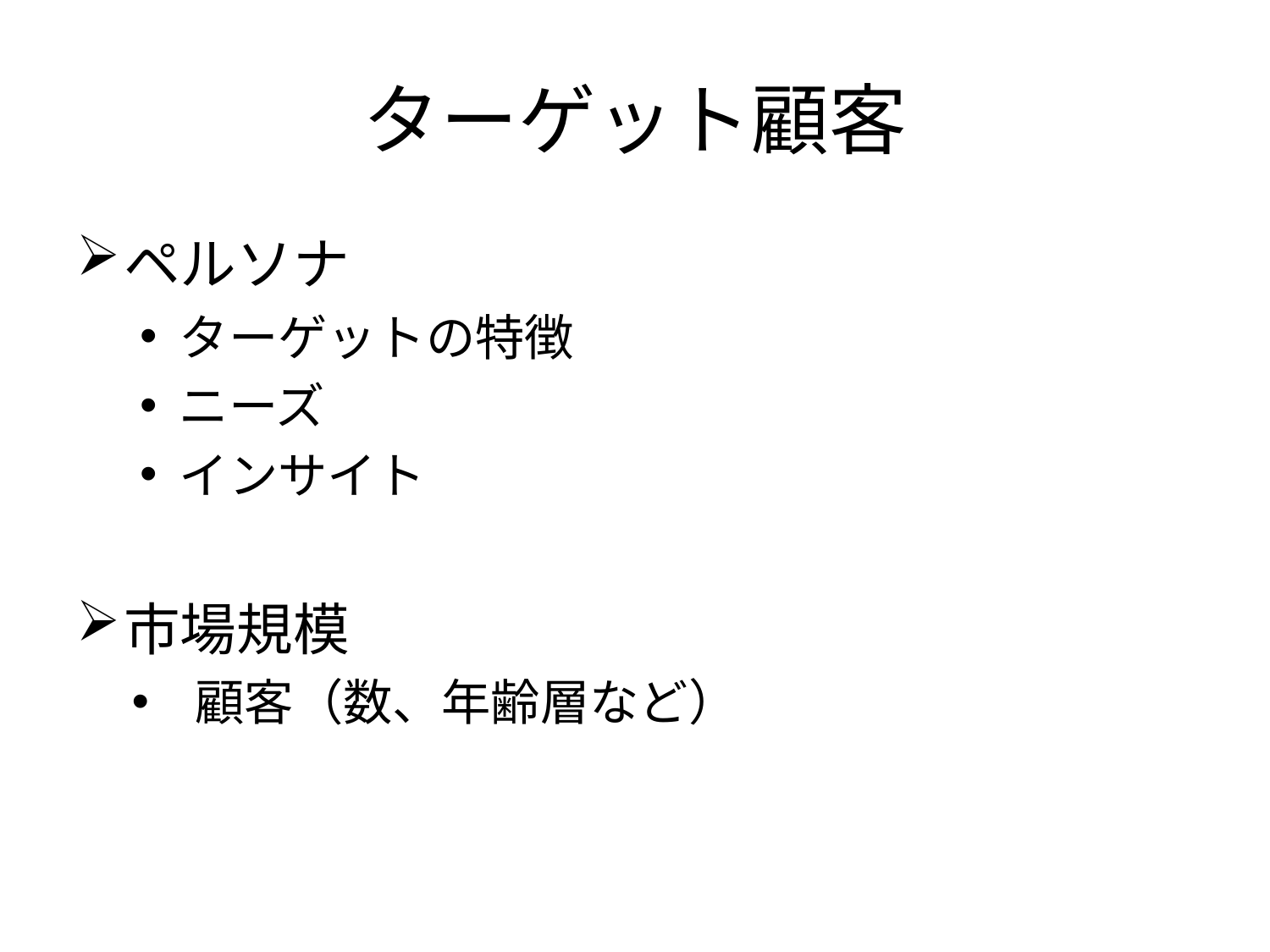

# ターゲット顧客
ペルソナ
ターゲットの特徴
ニーズ
インサイト

市場規模
顧客（数、年齢層など）